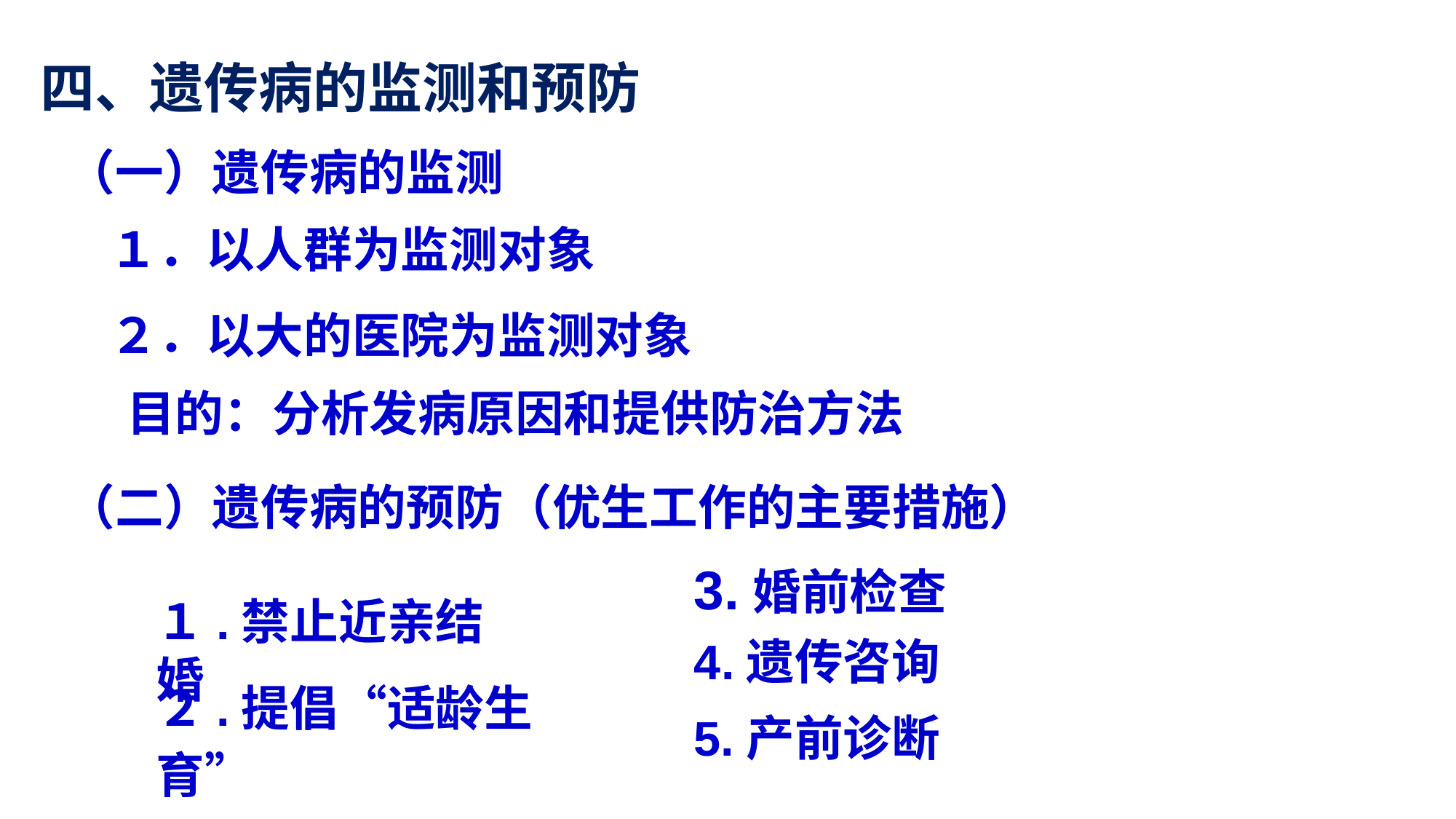

四、遗传病的监测和预防
（一）遗传病的监测
１．以人群为监测对象
２．以大的医院为监测对象
目的：分析发病原因和提供防治方法
（二）遗传病的预防（优生工作的主要措施）
3.婚前检查
１.禁止近亲结婚
4.遗传咨询
２.提倡“适龄生育”
5.产前诊断